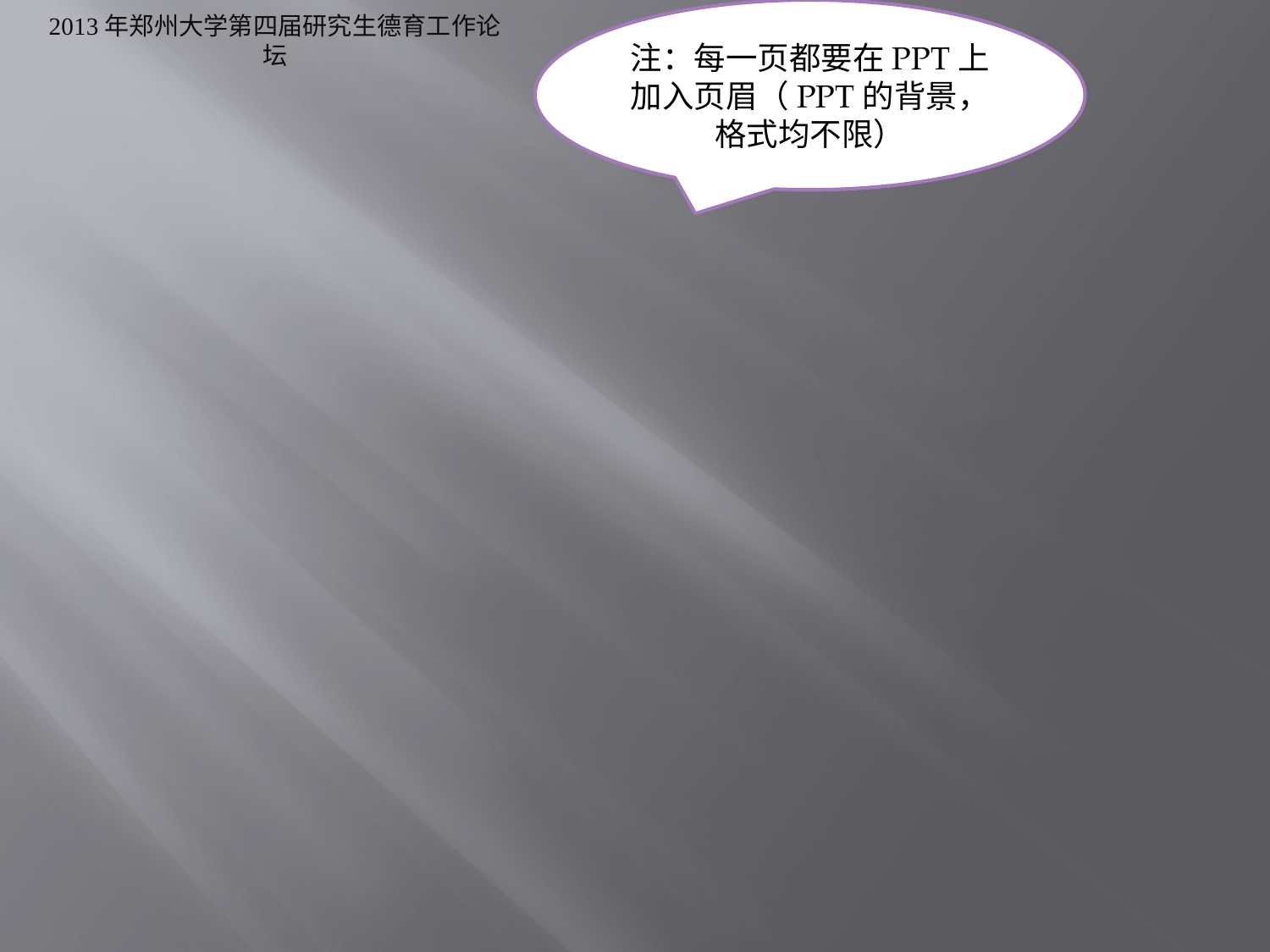

注：每一页都要在PPT上加入页眉（PPT的背景，格式均不限）

2013年郑州大学第四届研究生德育工作论坛